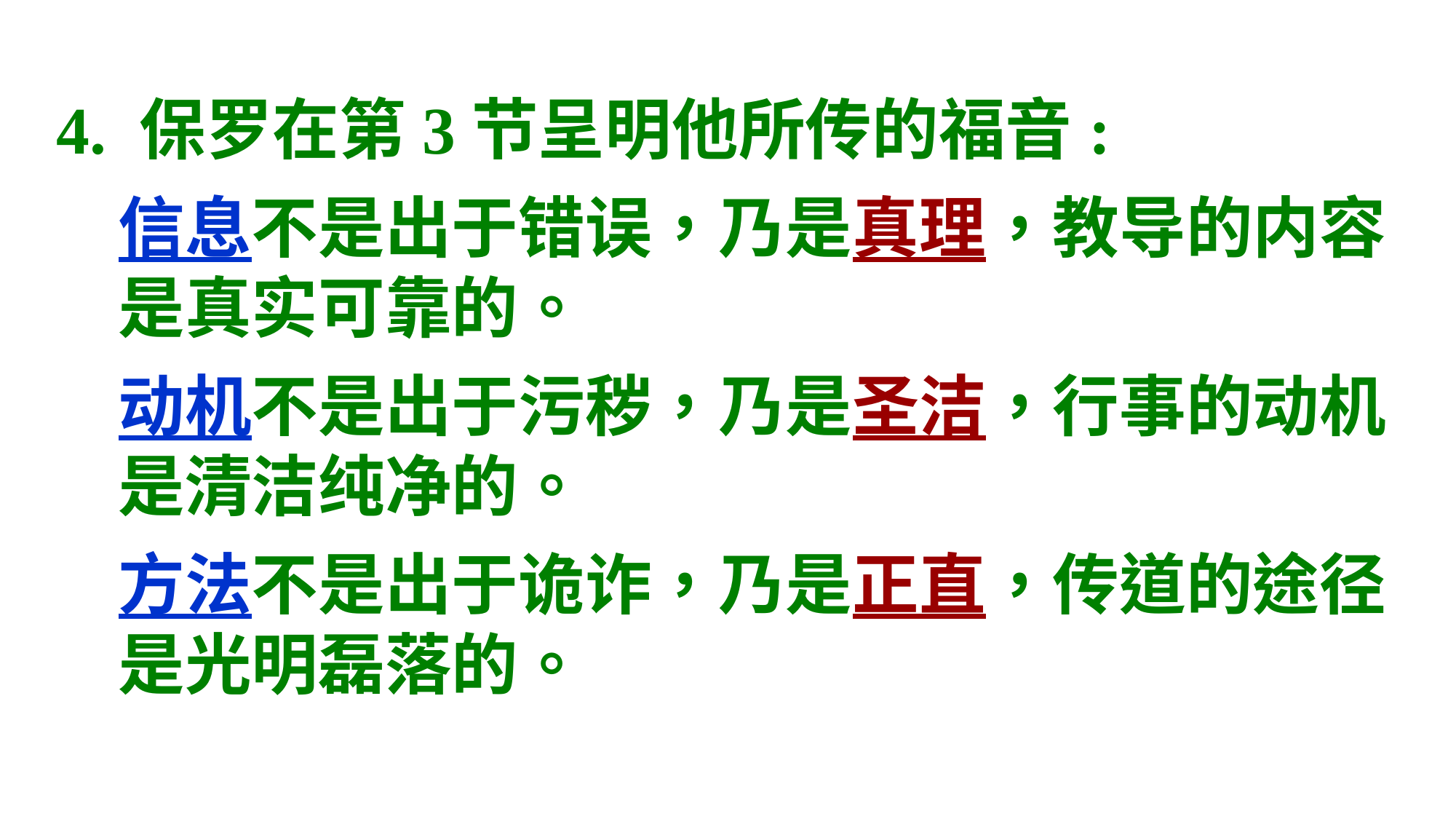

4. 保罗在第3节呈明他所传的福音:
信息不是出于错误，乃是真理，教导的内容是真实可靠的。
动机不是出于污秽，乃是圣洁，行事的动机是清洁纯净的。
方法不是出于诡诈，乃是正直，传道的途径是光明磊落的。